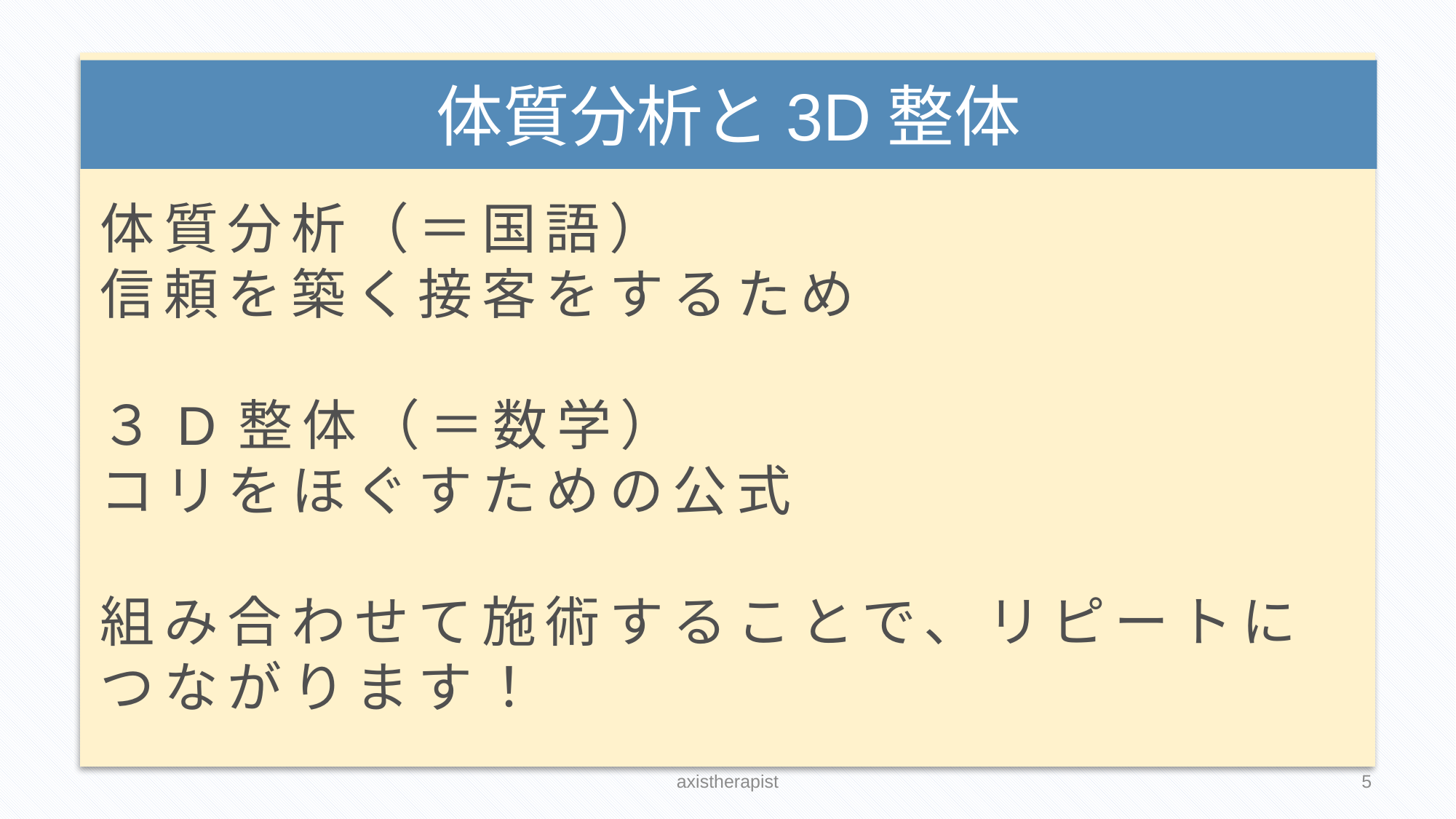

# 体質分析と3D整体
体質分析（＝国語）
信頼を築く接客をするため

３D整体（＝数学）
コリをほぐすための公式

組み合わせて施術することで、リピートにつながります！
axistherapist
5